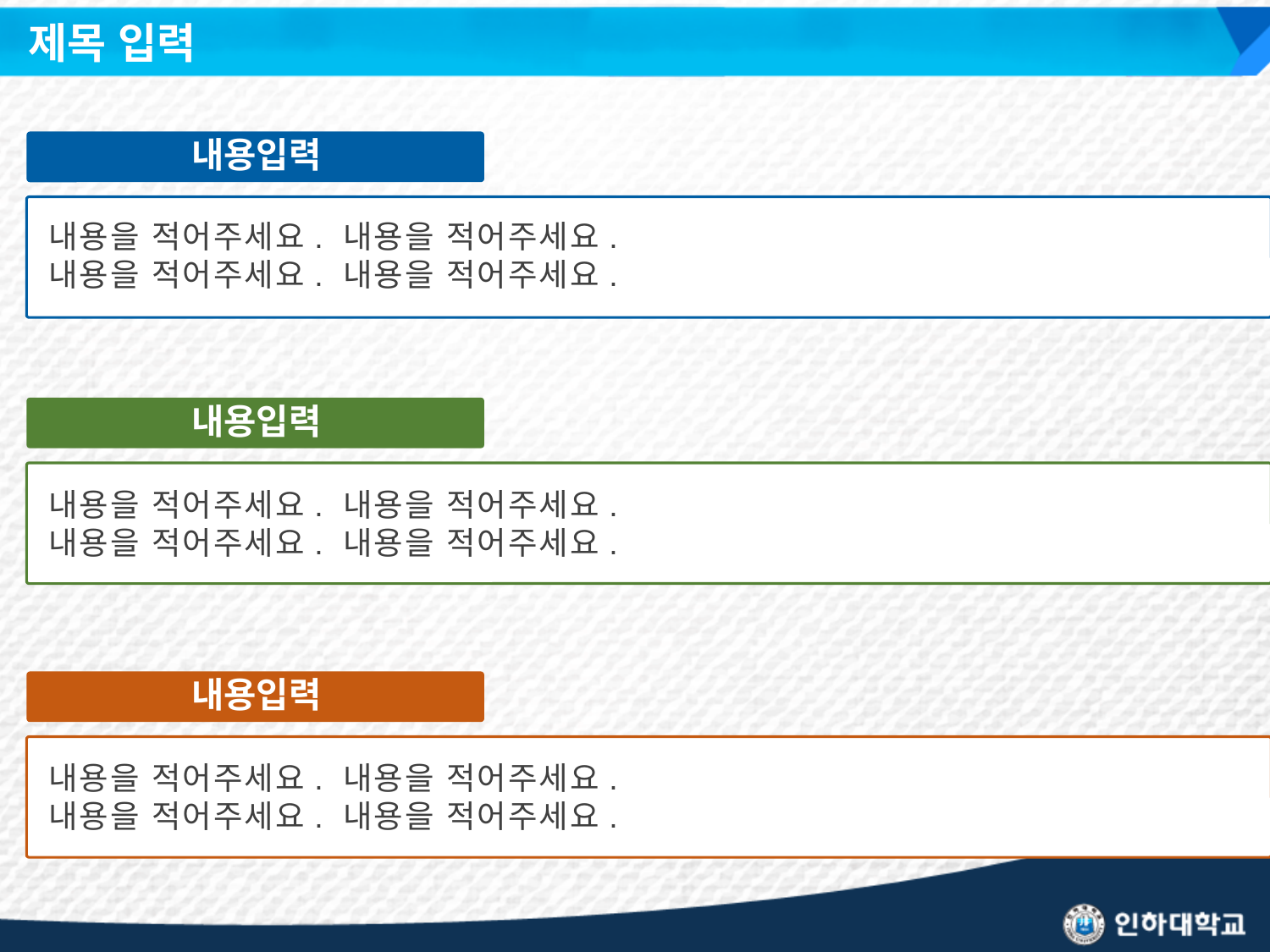

# 제목 입력
내용입력

내용을 적어주세요. 내용을 적어주세요.
내용을 적어주세요. 내용을 적어주세요.
내용입력

내용을 적어주세요. 내용을 적어주세요.
내용을 적어주세요. 내용을 적어주세요.
내용입력

내용을 적어주세요. 내용을 적어주세요.
내용을 적어주세요. 내용을 적어주세요.